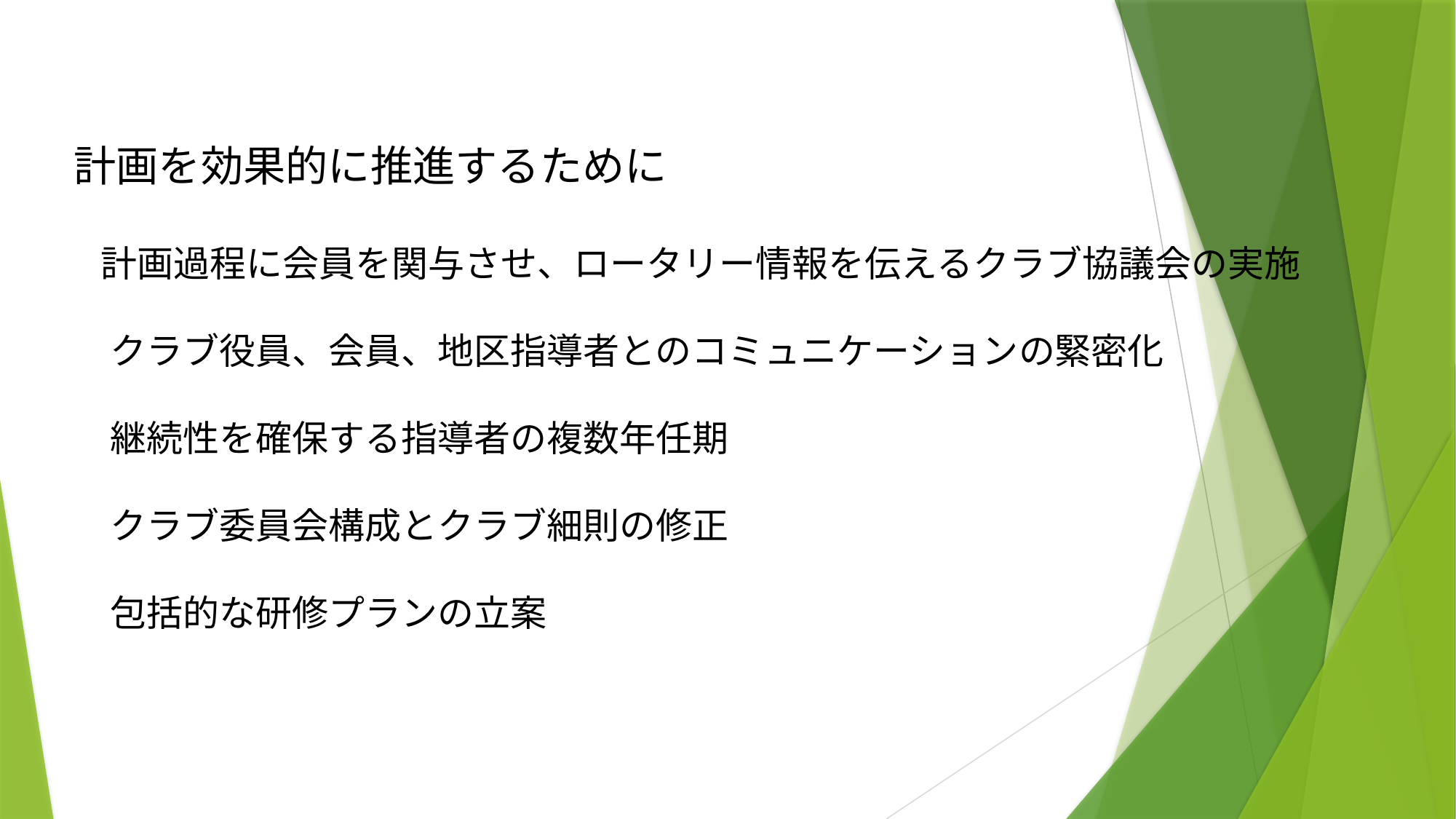

計画を効果的に推進するために

　計画過程に会員を関与させ、ロータリー情報を伝えるクラブ協議会の実施

　クラブ役員、会員、地区指導者とのコミュニケーションの緊密化

　継続性を確保する指導者の複数年任期

　クラブ委員会構成とクラブ細則の修正

　包括的な研修プランの立案